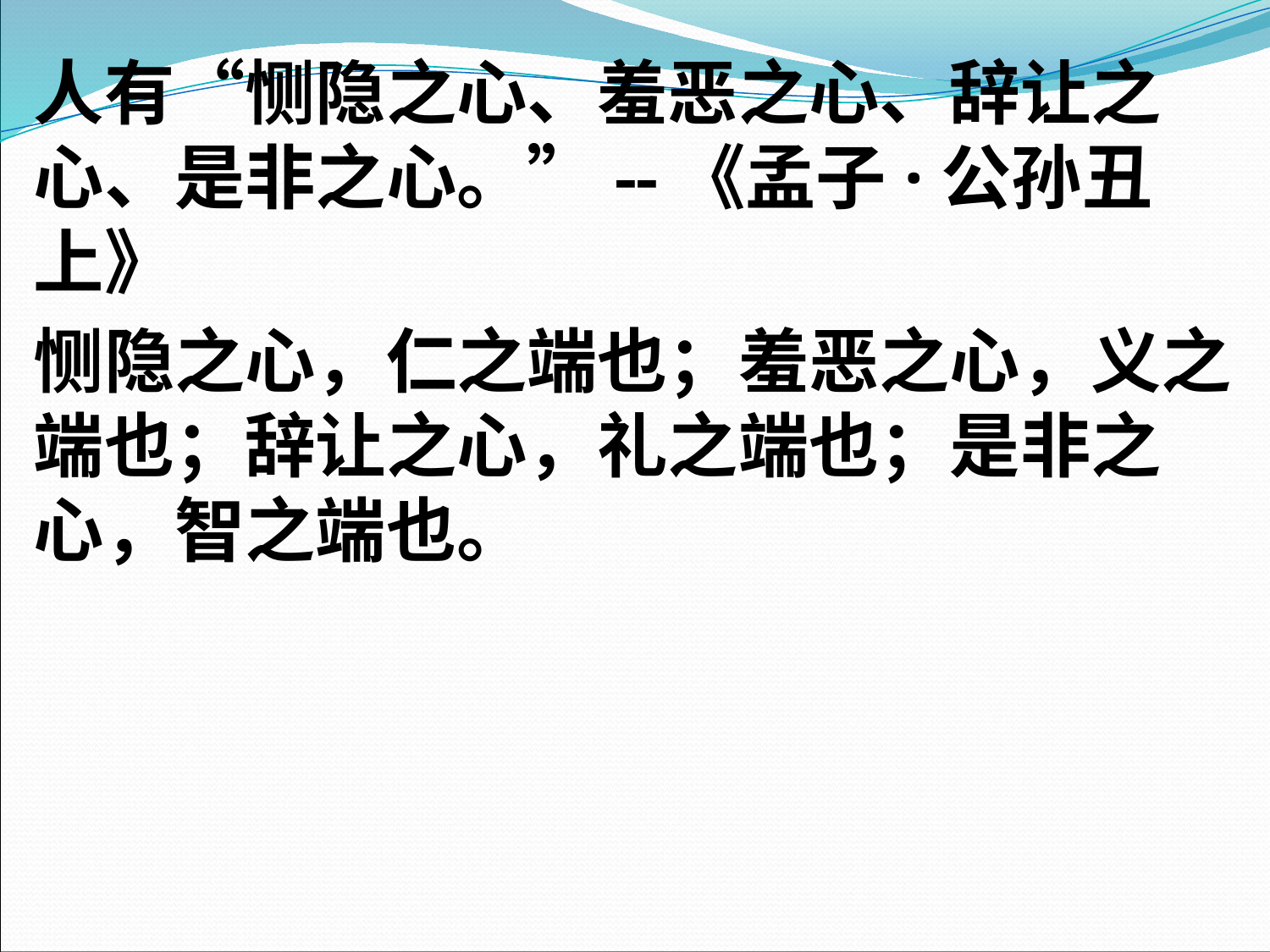

#
人有“恻隐之心、羞恶之心、辞让之心、是非之心。”--《孟子·公孙丑上》
恻隐之心，仁之端也；羞恶之心，义之端也；辞让之心，礼之端也；是非之心，智之端也。